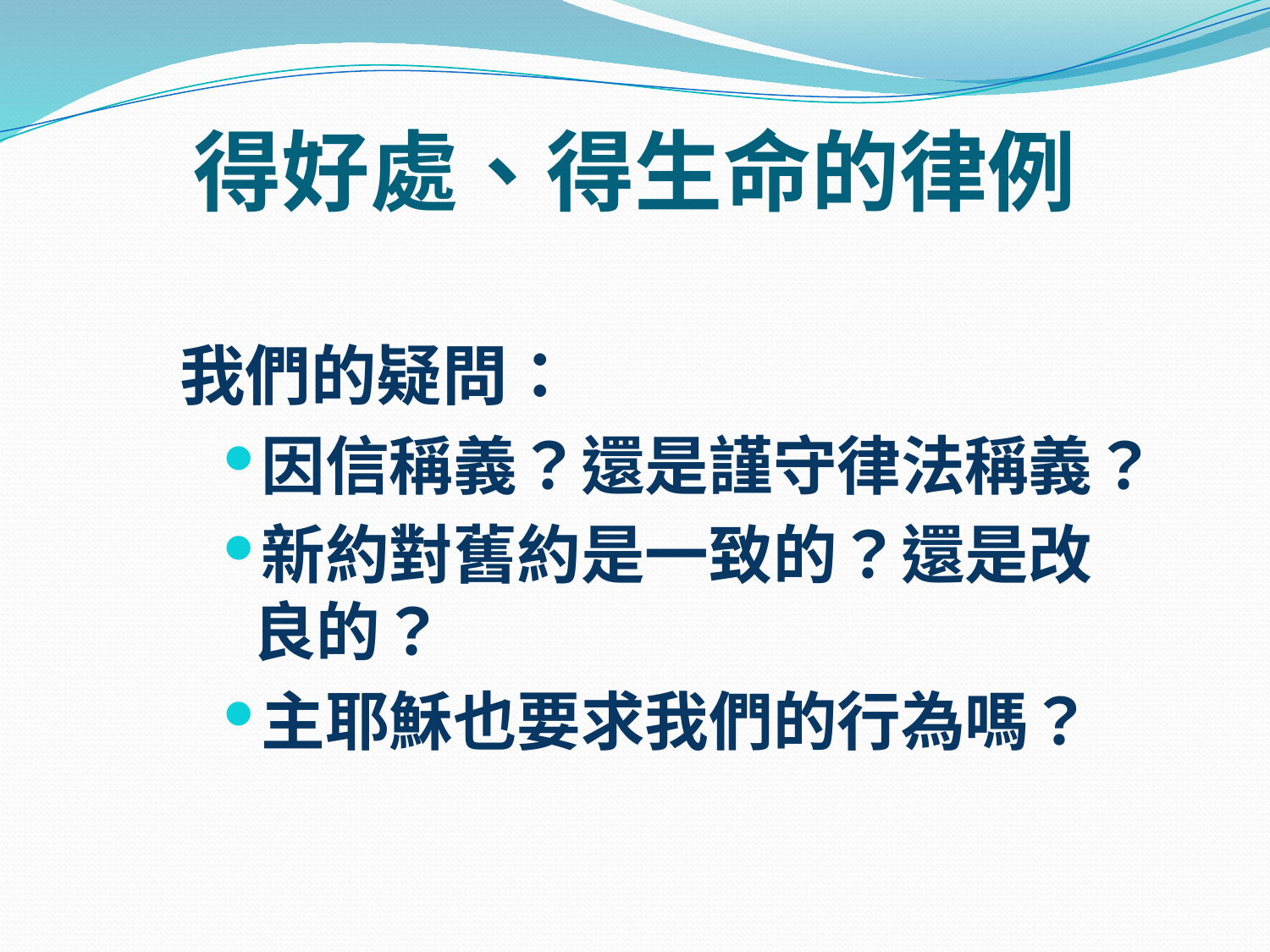

# 得好處、得生命的律例
我們的疑問：
因信稱義？還是謹守律法稱義？
新約對舊約是一致的？還是改良的？
主耶穌也要求我們的行為嗎？